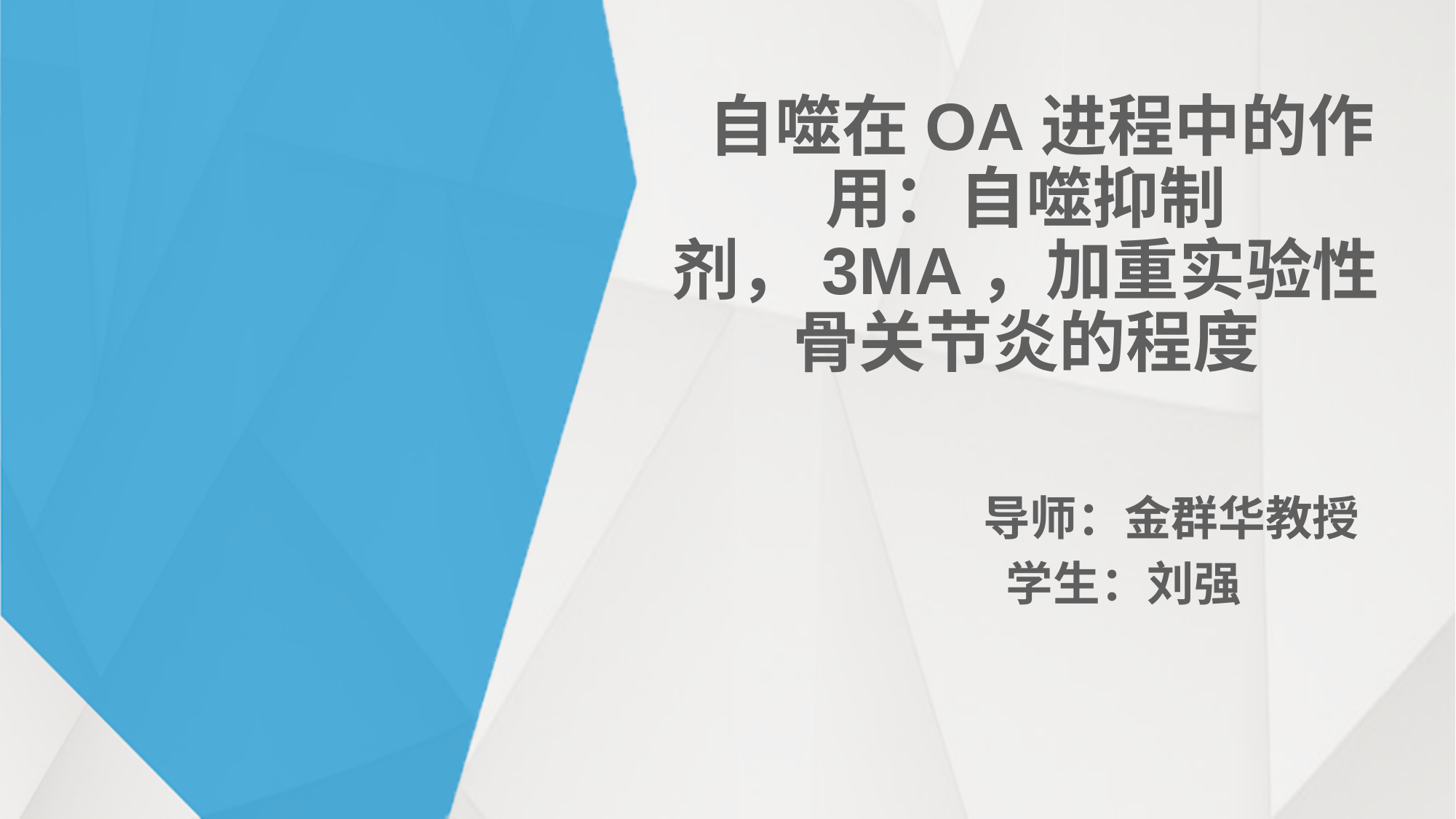

# 自噬在OA进程中的作用：自噬抑制剂，3MA，加重实验性骨关节炎的程度
                                          导师：金群华教授
                      学生：刘强